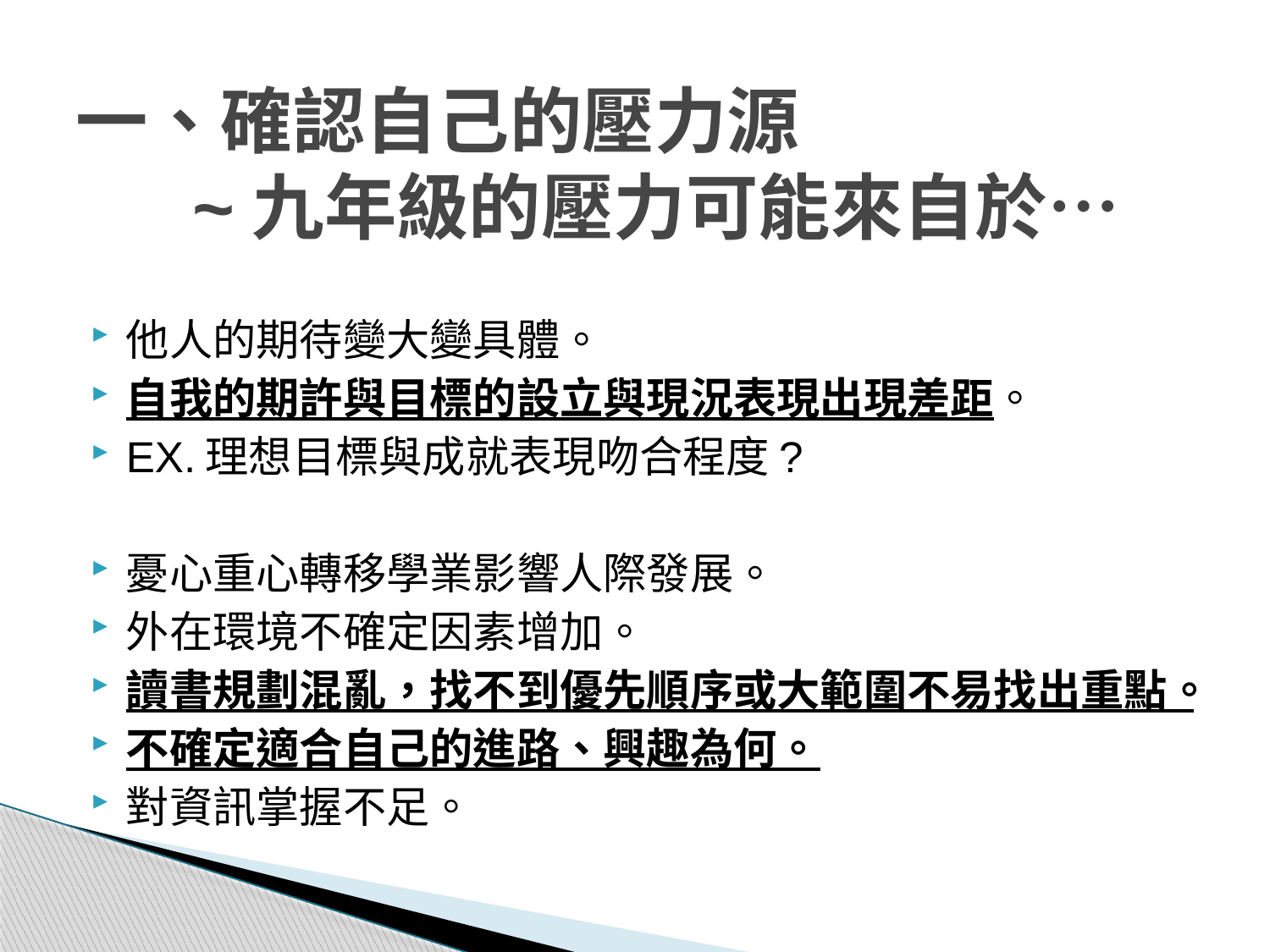

# 一、確認自己的壓力源 ~九年級的壓力可能來自於…
他人的期待變大變具體。
自我的期許與目標的設立與現況表現出現差距。
EX.理想目標與成就表現吻合程度?

憂心重心轉移學業影響人際發展。
外在環境不確定因素增加。
讀書規劃混亂，找不到優先順序或大範圍不易找出重點。
不確定適合自己的進路、興趣為何。
對資訊掌握不足。